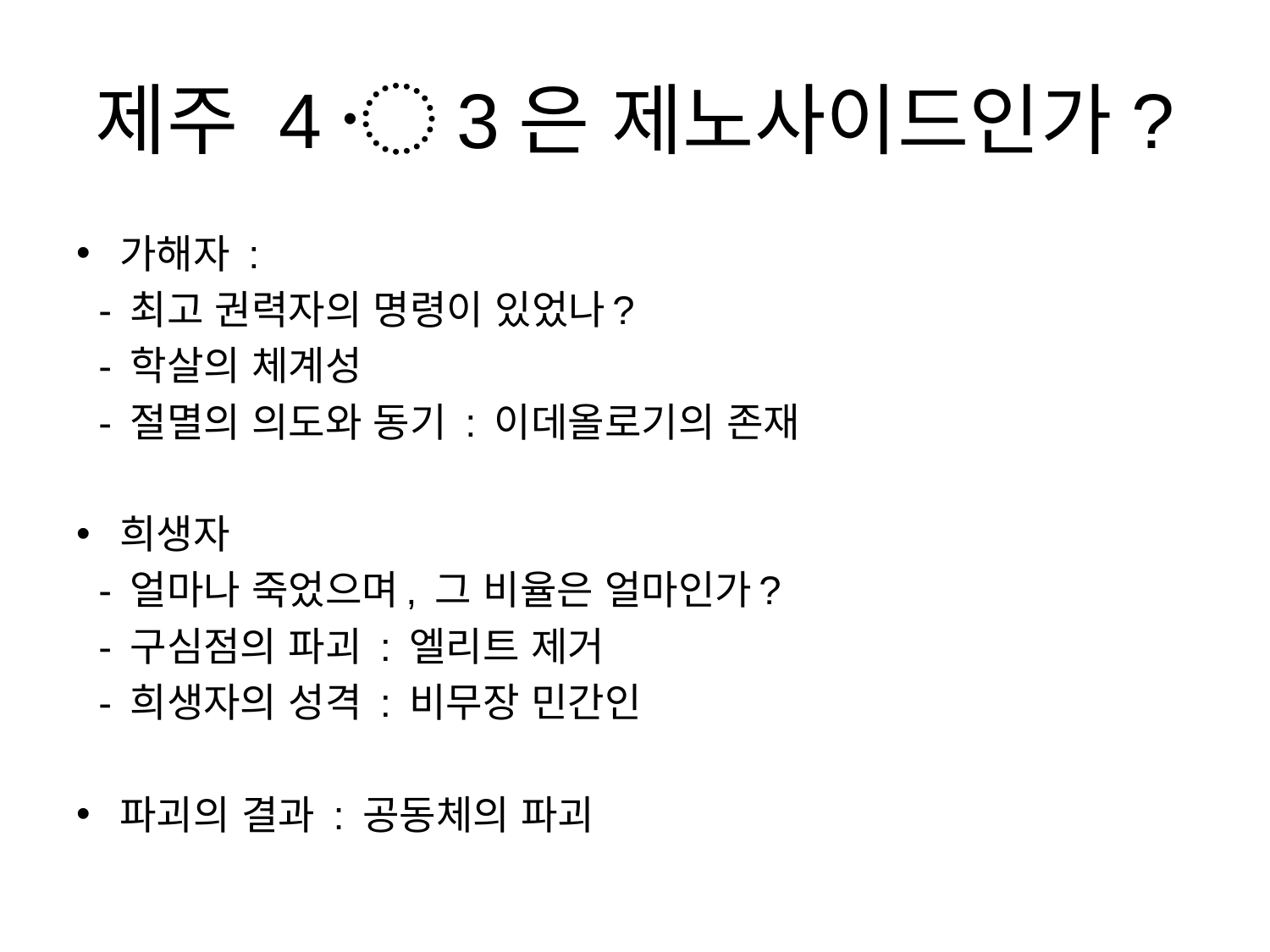

# 제주 4〮3은 제노사이드인가?
가해자 :
  - 최고 권력자의 명령이 있었나?
  - 학살의 체계성
  - 절멸의 의도와 동기 : 이데올로기의 존재

희생자
  - 얼마나 죽었으며, 그 비율은 얼마인가?
  - 구심점의 파괴 : 엘리트 제거
  - 희생자의 성격 : 비무장 민간인

파괴의 결과 : 공동체의 파괴